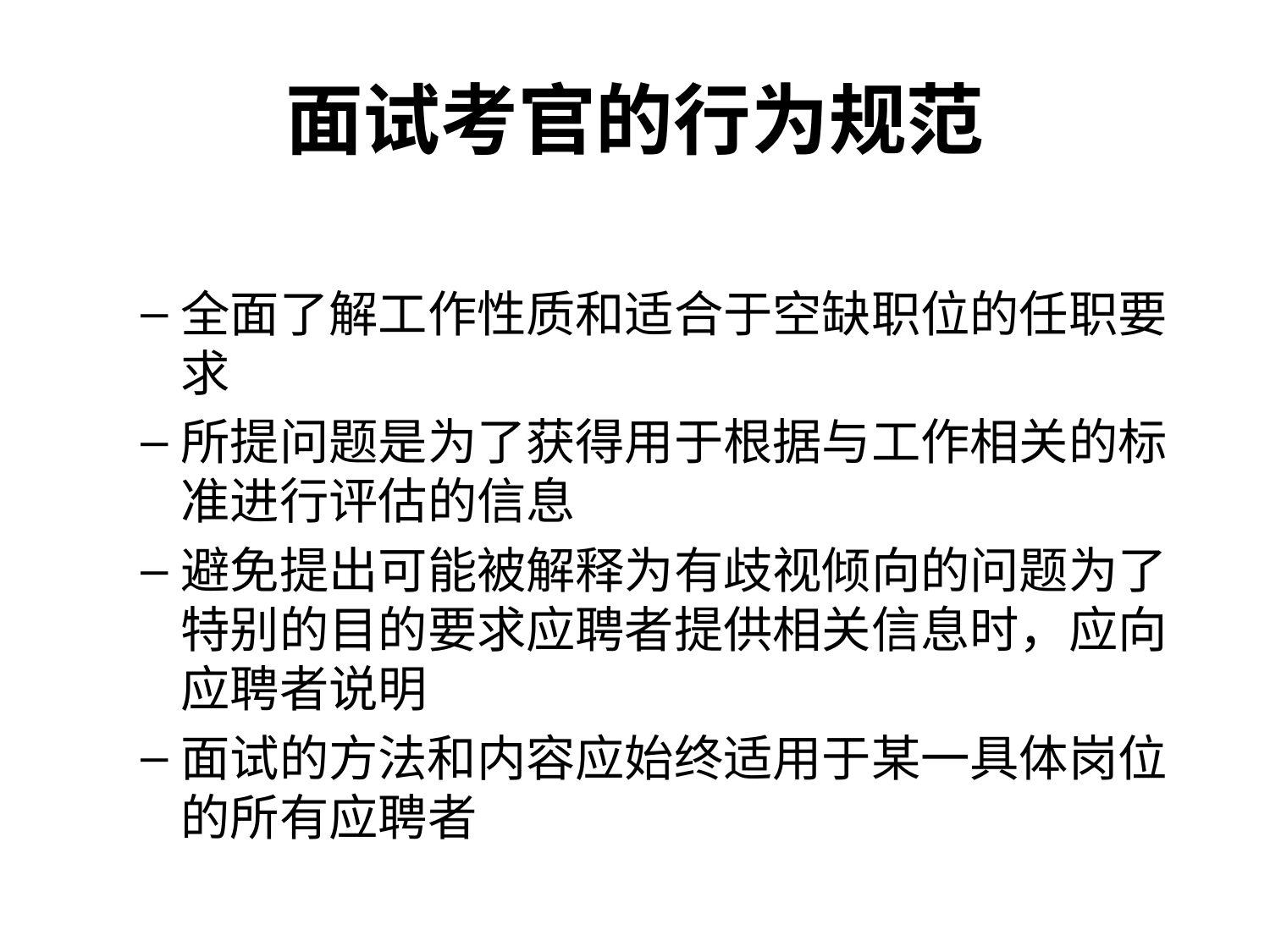

# 面试考官的行为规范
全面了解工作性质和适合于空缺职位的任职要求
所提问题是为了获得用于根据与工作相关的标准进行评估的信息
避免提出可能被解释为有歧视倾向的问题为了特别的目的要求应聘者提供相关信息时，应向应聘者说明
面试的方法和内容应始终适用于某一具体岗位的所有应聘者